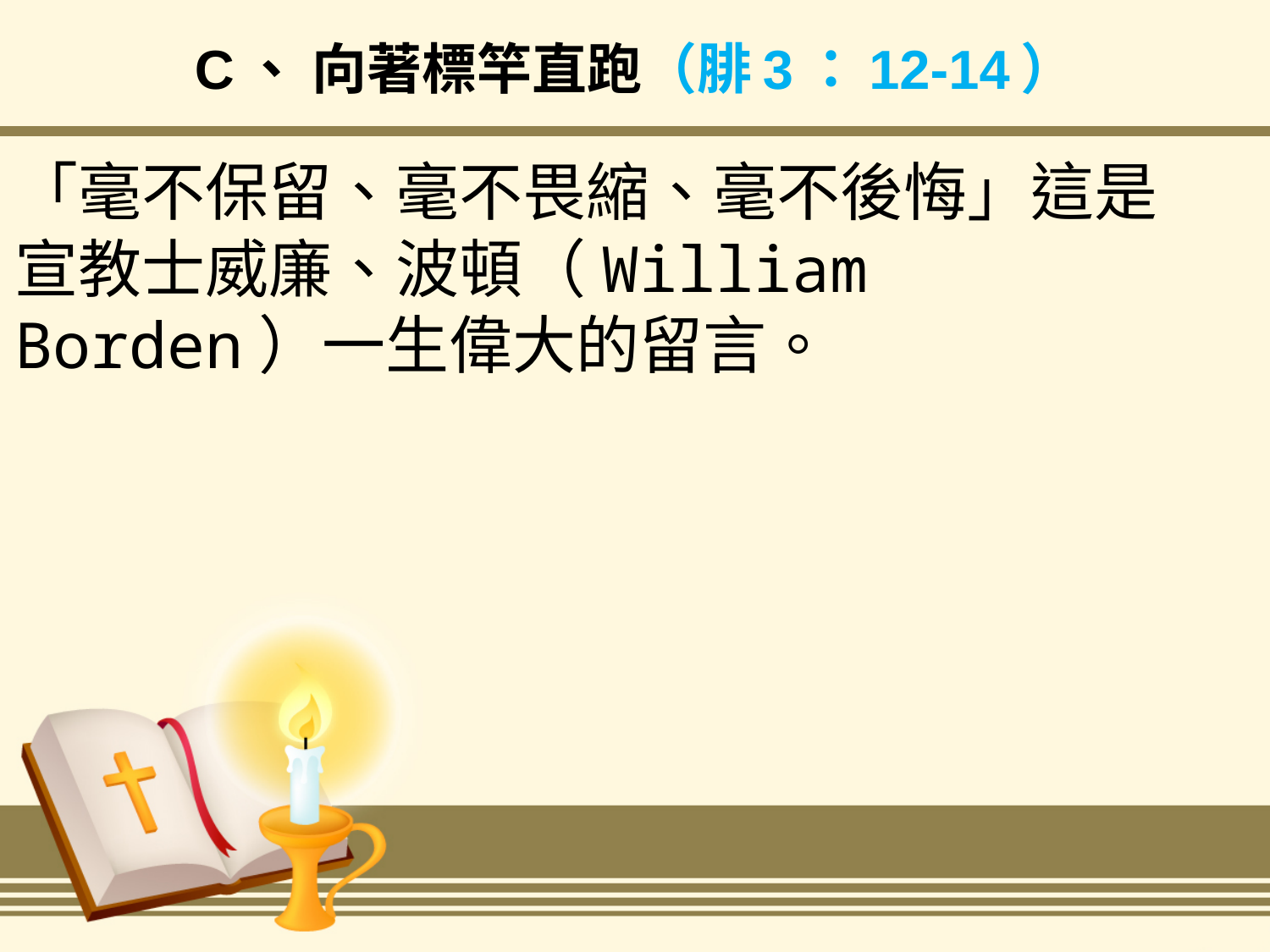

# C、 向著標竿直跑（腓3：12-14）
「毫不保留、毫不畏縮、毫不後悔」這是宣教士威廉、波頓（William Borden）一生偉大的留言。